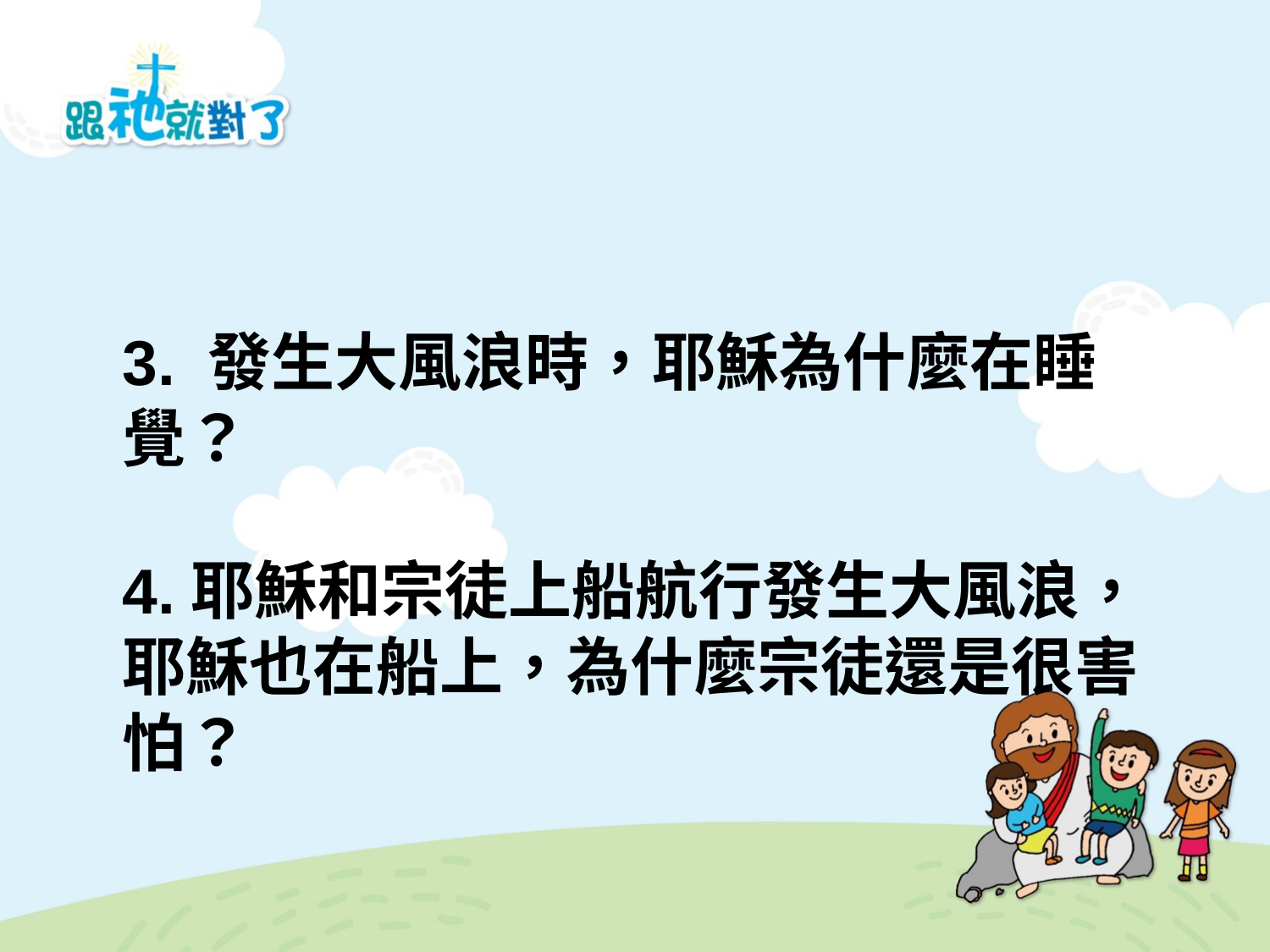

3. 發生大風浪時，耶穌為什麼在睡覺？

4.耶穌和宗徒上船航行發生大風浪，耶穌也在船上，為什麼宗徒還是很害怕？